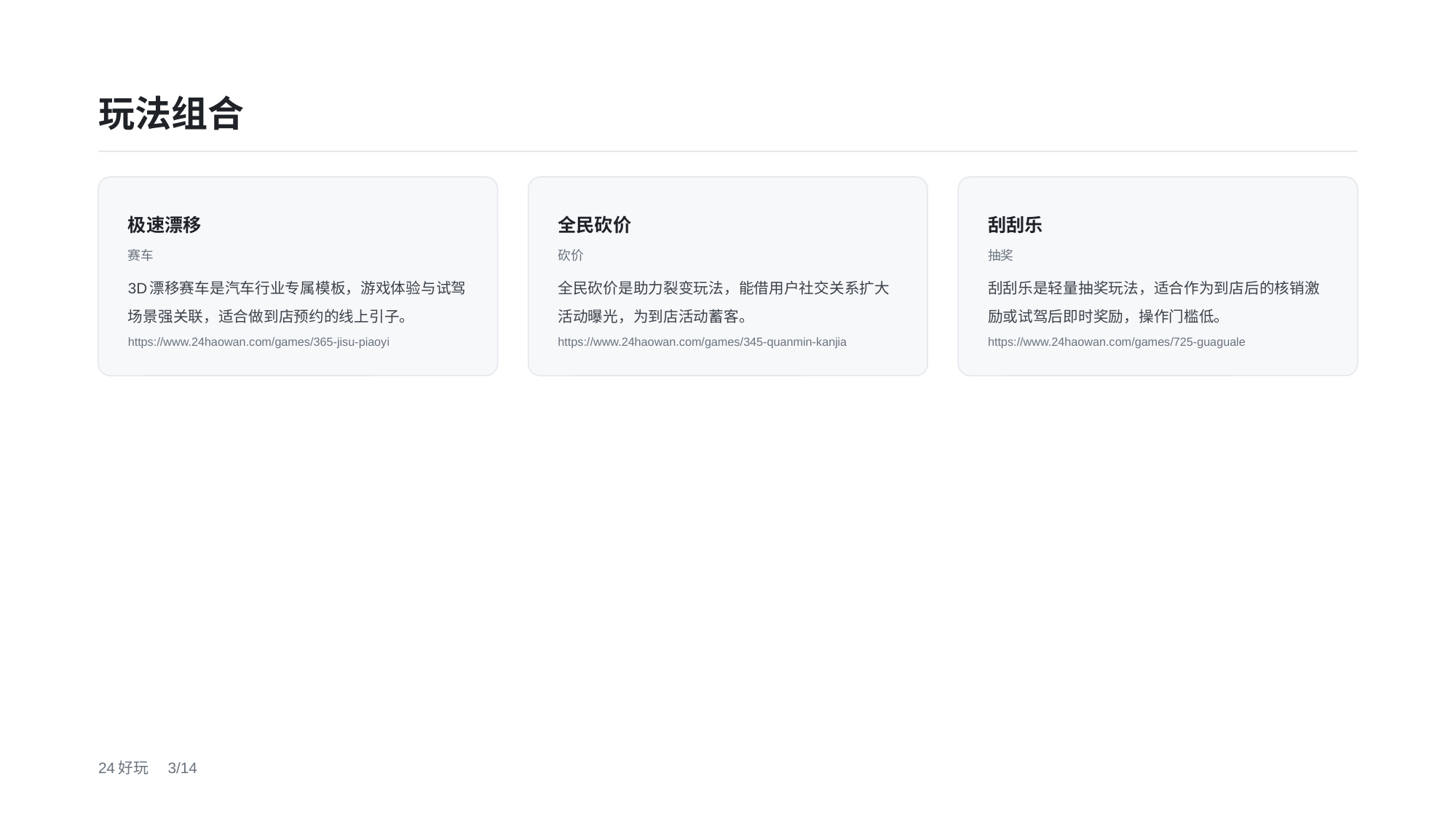

玩法组合

极速漂移
赛车
3D漂移赛车是汽车行业专属模板，游戏体验与试驾场景强关联，适合做到店预约的线上引子。
https://www.24haowan.com/games/365-jisu-piaoyi
全民砍价
砍价
全民砍价是助力裂变玩法，能借用户社交关系扩大活动曝光，为到店活动蓄客。
https://www.24haowan.com/games/345-quanmin-kanjia
刮刮乐
抽奖
刮刮乐是轻量抽奖玩法，适合作为到店后的核销激励或试驾后即时奖励，操作门槛低。
https://www.24haowan.com/games/725-guaguale
24好玩　3/14